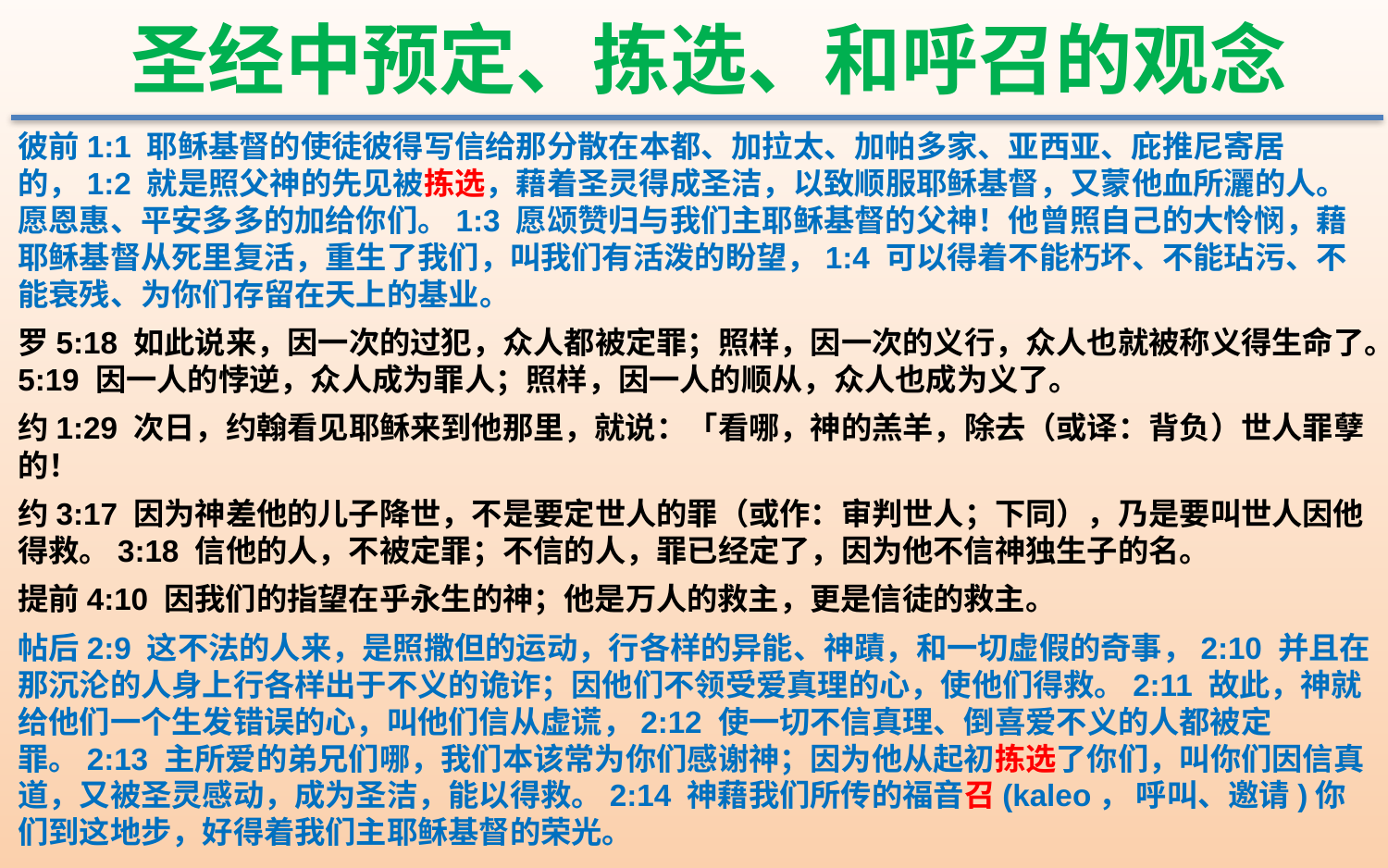

圣经中预定、拣选、和呼召的观念
彼前1:1 耶稣基督的使徒彼得写信给那分散在本都、加拉太、加帕多家、亚西亚、庇推尼寄居的，1:2 就是照父神的先见被拣选，藉着圣灵得成圣洁，以致顺服耶稣基督，又蒙他血所灑的人。愿恩惠、平安多多的加给你们。1:3 愿颂赞归与我们主耶稣基督的父神！他曾照自己的大怜悯，藉耶稣基督从死里复活，重生了我们，叫我们有活泼的盼望，1:4 可以得着不能朽坏、不能玷污、不能衰残、为你们存留在天上的基业。
罗5:18 如此说来，因一次的过犯，众人都被定罪；照样，因一次的义行，众人也就被称义得生命了。5:19 因一人的悖逆，众人成为罪人；照样，因一人的顺从，众人也成为义了。
约1:29 次日，约翰看见耶稣来到他那里，就说：「看哪，神的羔羊，除去（或译：背负）世人罪孽的！
约3:17 因为神差他的儿子降世，不是要定世人的罪（或作：审判世人；下同），乃是要叫世人因他得救。3:18 信他的人，不被定罪；不信的人，罪已经定了，因为他不信神独生子的名。
提前4:10 因我们的指望在乎永生的神；他是万人的救主，更是信徒的救主。
帖后2:9 这不法的人来，是照撒但的运动，行各样的异能、神蹟，和一切虚假的奇事，2:10 并且在那沉沦的人身上行各样出于不义的诡诈；因他们不领受爱真理的心，使他们得救。2:11 故此，神就给他们一个生发错误的心，叫他们信从虚谎，2:12 使一切不信真理、倒喜爱不义的人都被定罪。2:13 主所爱的弟兄们哪，我们本该常为你们感谢神；因为他从起初拣选了你们，叫你们因信真道，又被圣灵感动，成为圣洁，能以得救。2:14 神藉我们所传的福音召(kaleo， 呼叫、邀请)你们到这地步，好得着我们主耶稣基督的荣光。